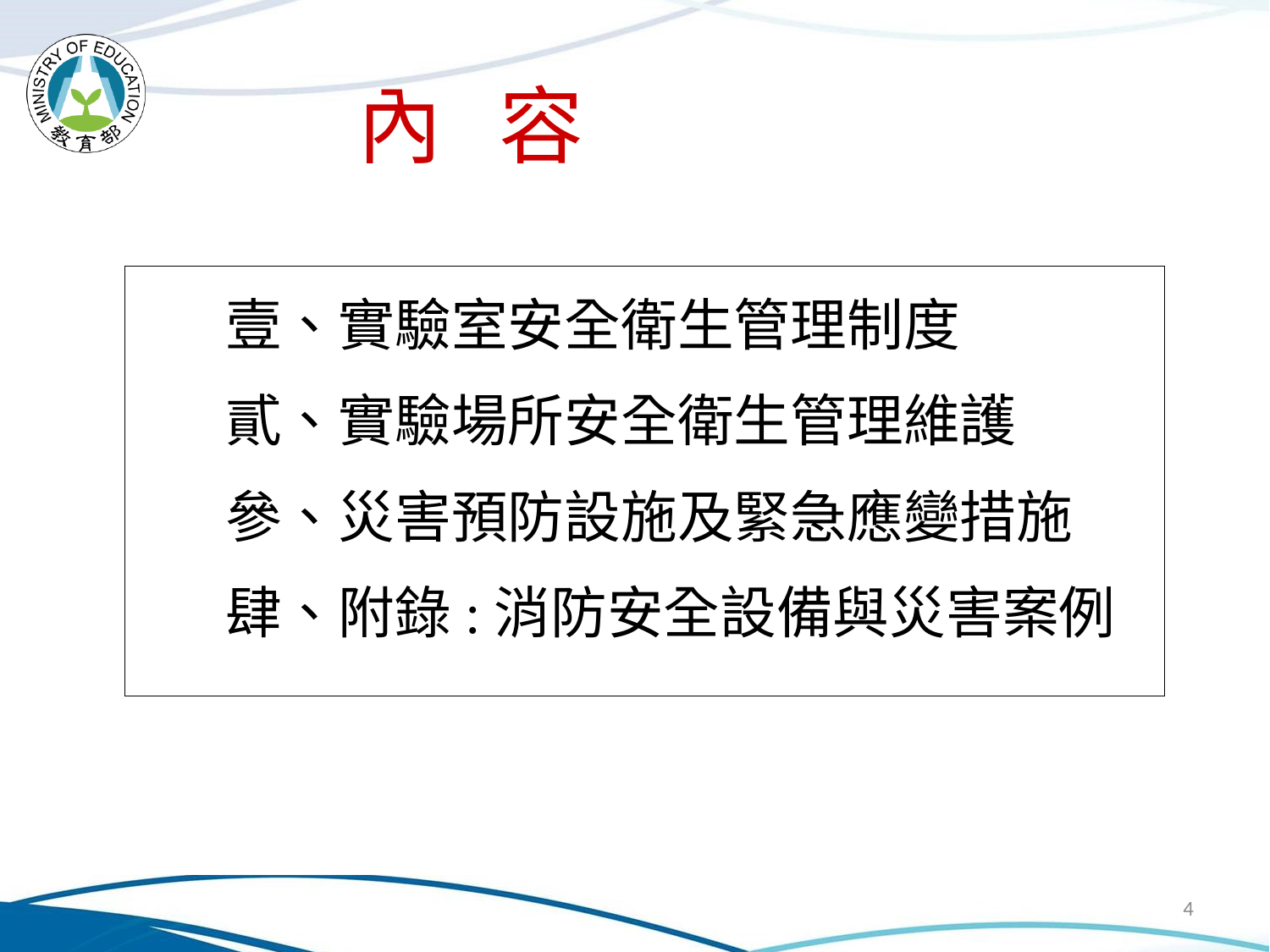

內   容
壹、實驗室安全衛生管理制度
貳、實驗場所安全衛生管理維護
參、災害預防設施及緊急應變措施
肆、附錄:消防安全設備與災害案例
4